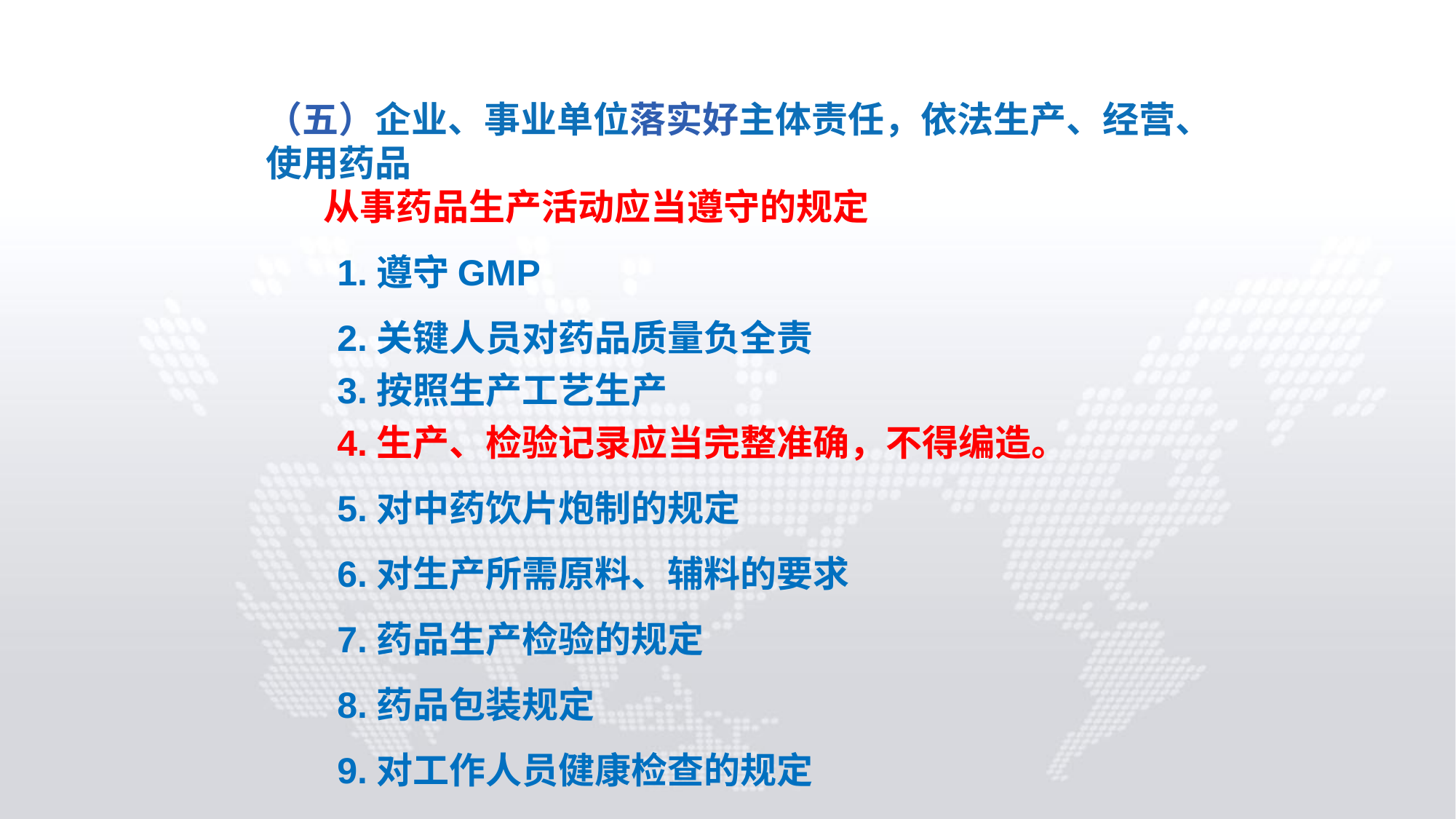

（五）企业、事业单位落实好主体责任，依法生产、经营、使用药品
      从事药品生产活动应当遵守的规定
       1.遵守GMP
       2.关键人员对药品质量负全责
       3.按照生产工艺生产
       4.生产、检验记录应当完整准确，不得编造。
       5.对中药饮片炮制的规定
       6.对生产所需原料、辅料的要求
       7.药品生产检验的规定
       8.药品包装规定
       9.对工作人员健康检查的规定